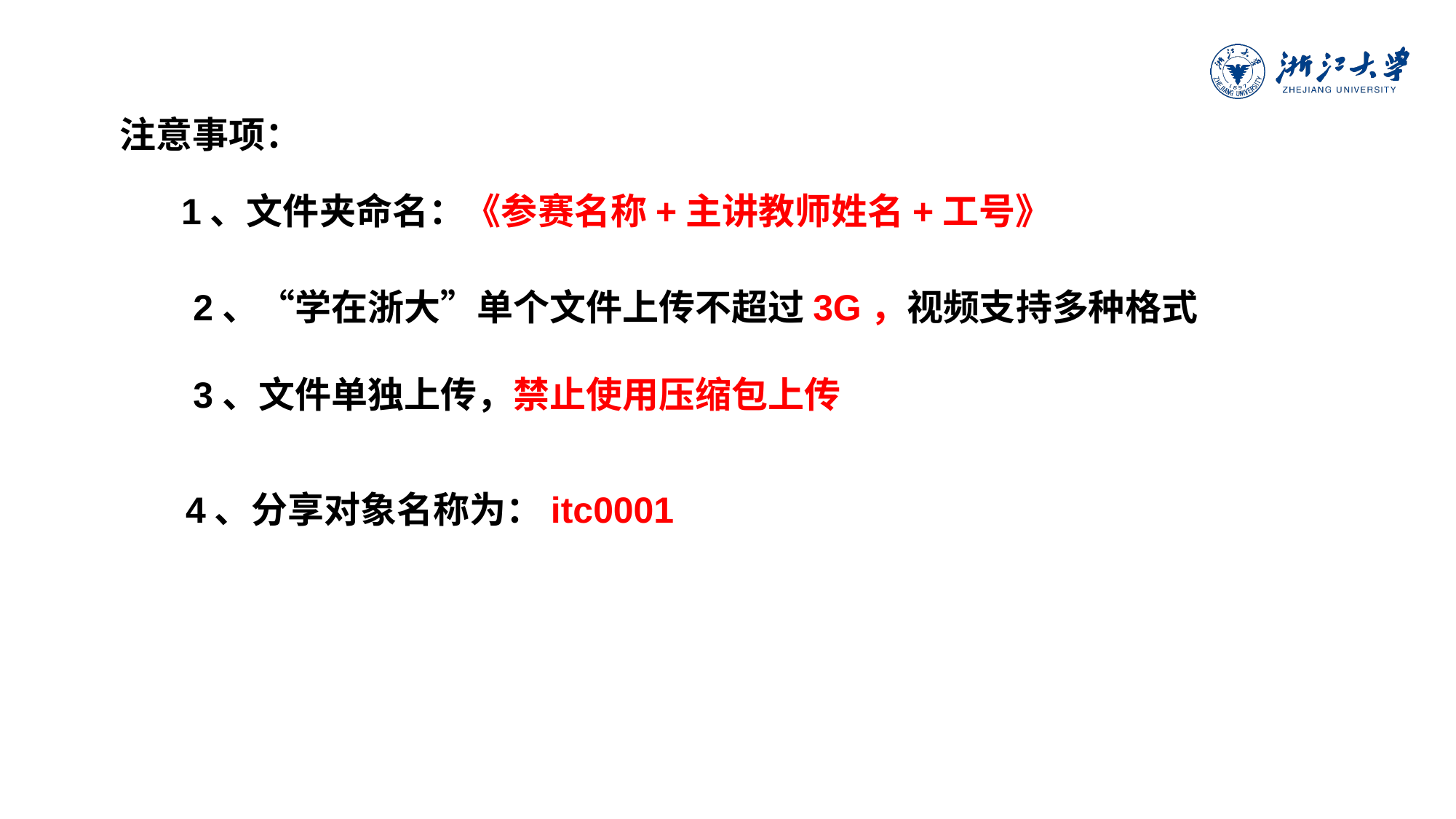

注意事项：
1、文件夹命名：《参赛名称+主讲教师姓名+工号》
2、“学在浙大”单个文件上传不超过3G，视频支持多种格式

3、文件单独上传，禁止使用压缩包上传
4、分享对象名称为：itc0001